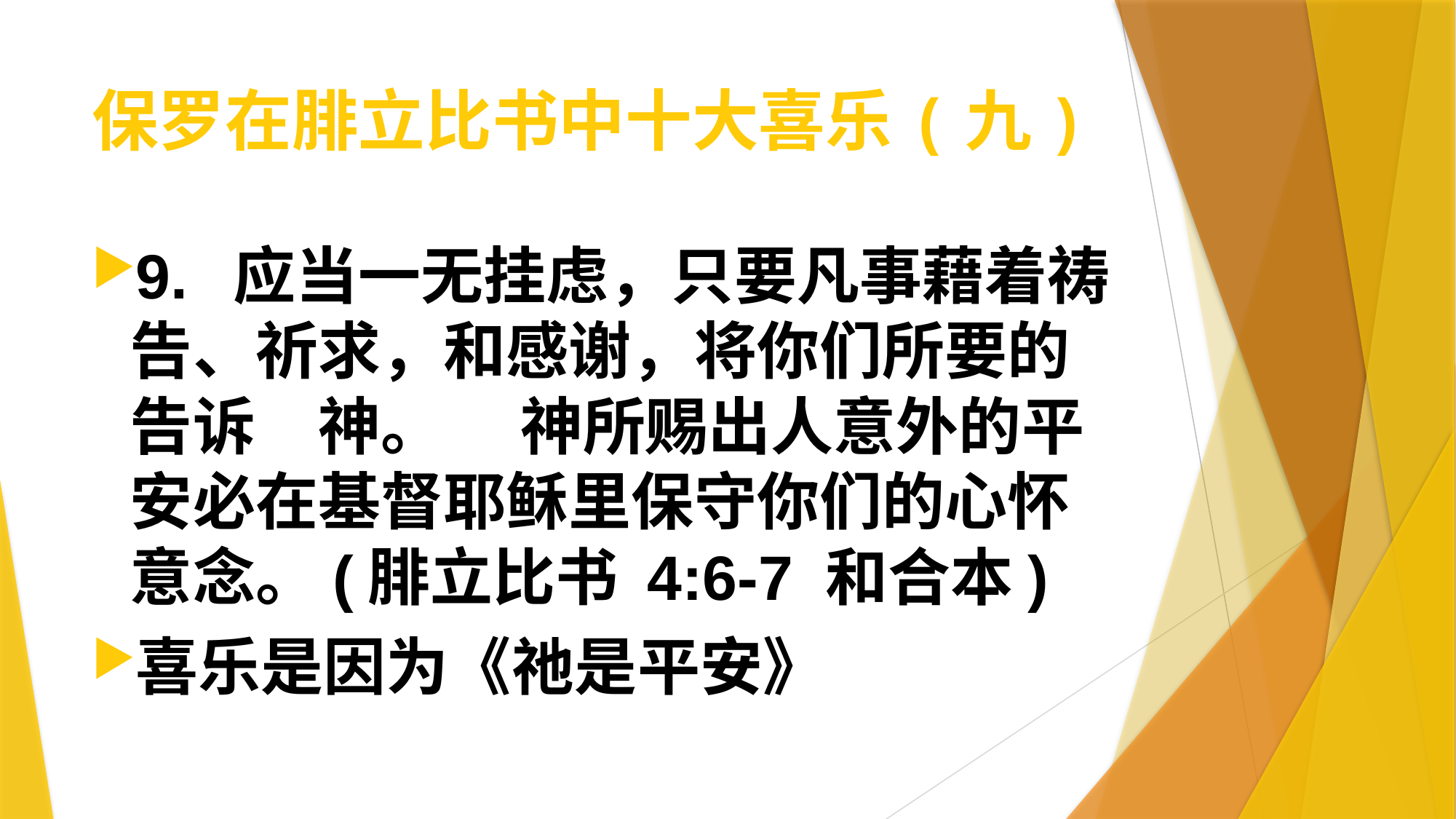

# 保罗在腓立比书中十大喜乐(九)
9.	应当一无挂虑，只要凡事藉着祷告、祈求，和感谢，将你们所要的告诉　神。 　神所赐出人意外的平安必在基督耶稣里保守你们的心怀意念。(腓立比书 4:6-7 和合本)
喜乐是因为《祂是平安》